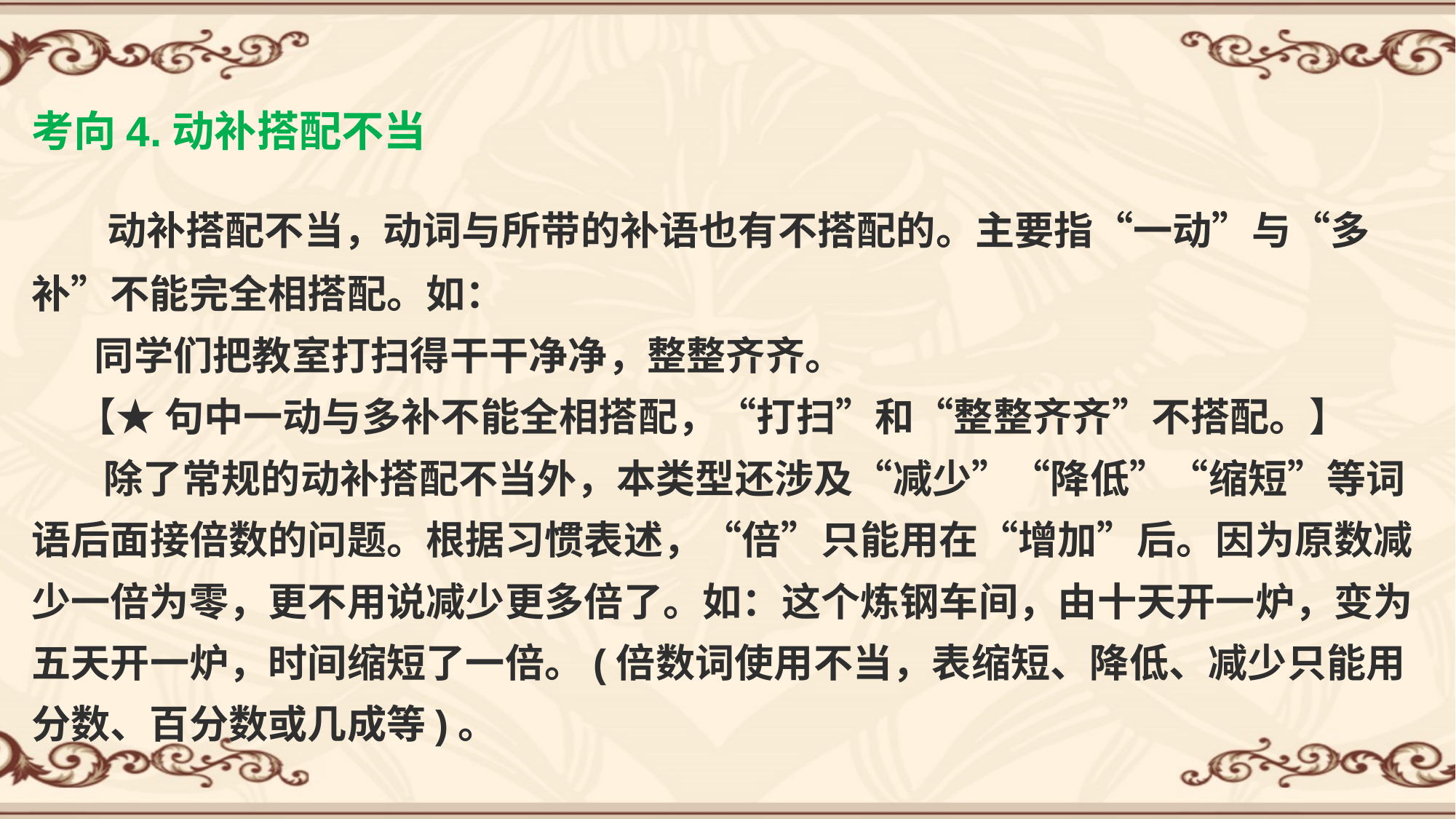

考向4.动补搭配不当
       动补搭配不当，动词与所带的补语也有不搭配的。主要指“一动”与“多补”不能完全相搭配。如：
      同学们把教室打扫得干干净净，整整齐齐。
    【★ 句中一动与多补不能全相搭配，“打扫”和“整整齐齐”不搭配。】
       除了常规的动补搭配不当外，本类型还涉及“减少”“降低”“缩短”等词语后面接倍数的问题。根据习惯表述，“倍”只能用在“增加”后。因为原数减少一倍为零，更不用说减少更多倍了。如：这个炼钢车间，由十天开一炉，变为五天开一炉，时间缩短了一倍。(倍数词使用不当，表缩短、降低、减少只能用分数、百分数或几成等)。